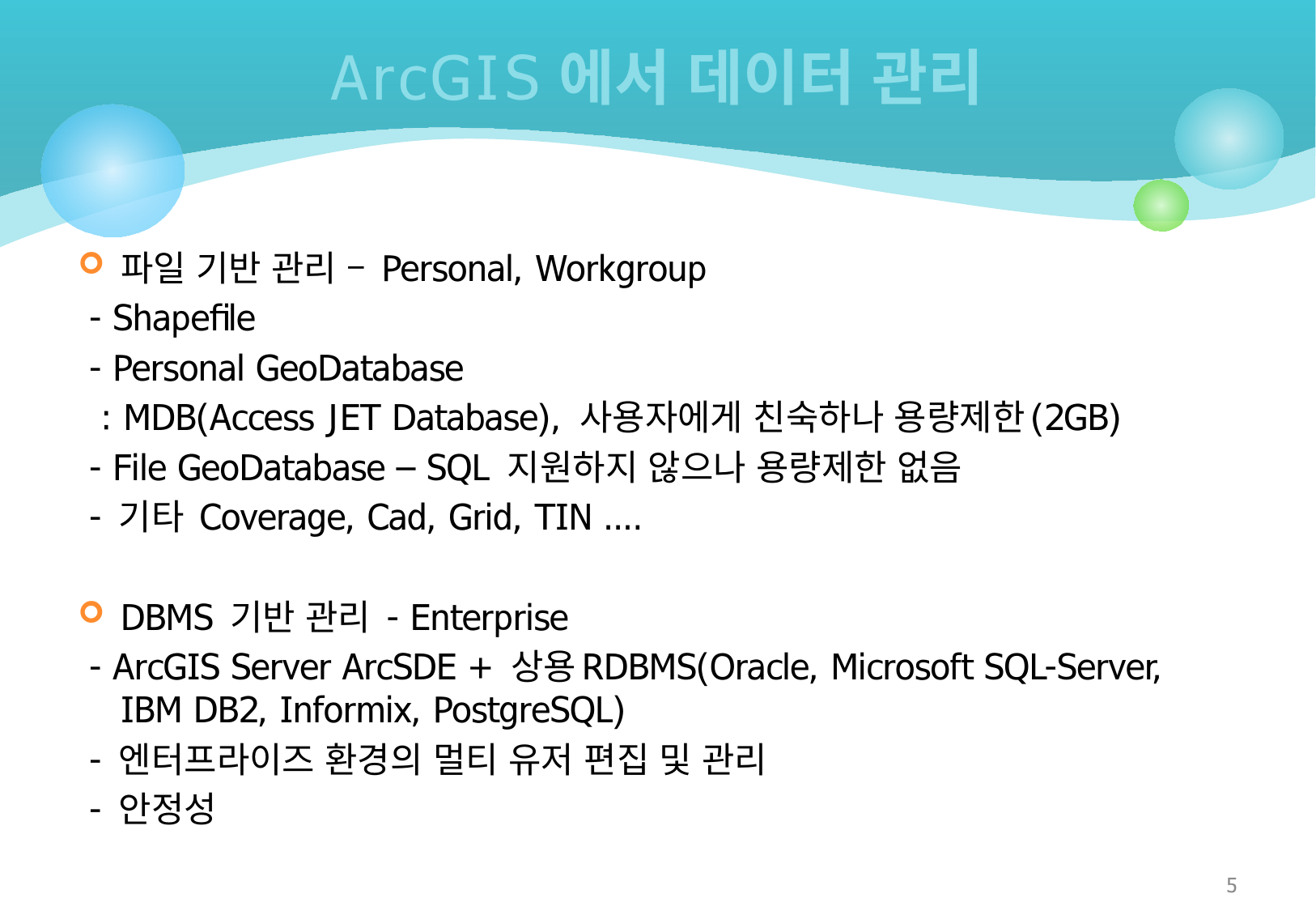

# ArcGIS에서 데이터 관리
파일 기반 관리 – Personal, Workgroup
 - Shapefile
 - Personal GeoDatabase
  : MDB(Access JET Database), 사용자에게 친숙하나 용량제한(2GB)
 - File GeoDatabase – SQL 지원하지 않으나 용량제한 없음
 - 기타 Coverage, Cad, Grid, TIN ….

DBMS 기반 관리 - Enterprise
 - ArcGIS Server ArcSDE + 상용RDBMS(Oracle, Microsoft SQL-Server, IBM DB2, Informix, PostgreSQL)
 - 엔터프라이즈 환경의 멀티 유저 편집 및 관리
 - 안정성
5